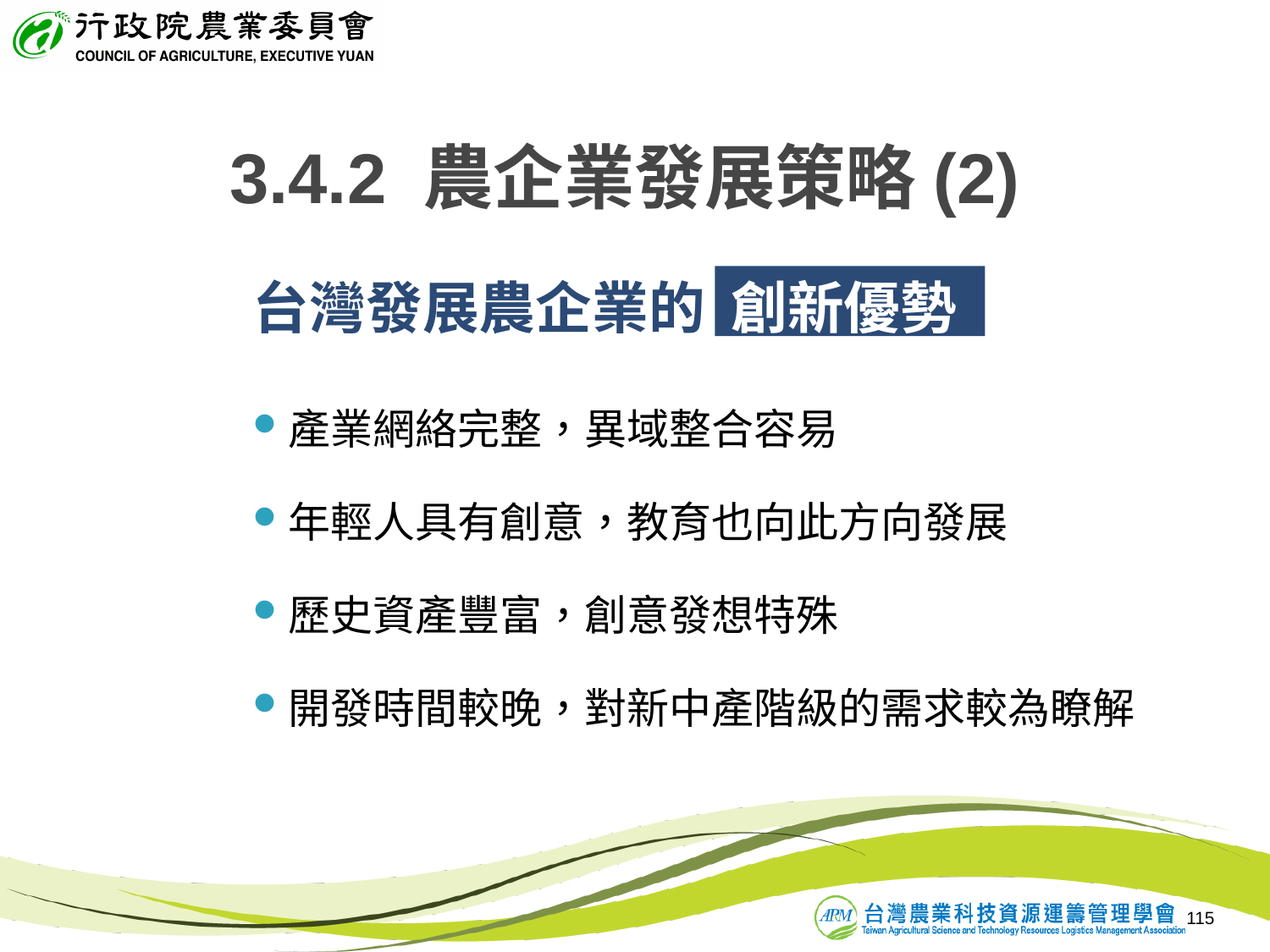

3.4.2 農企業發展策略(2)
台灣發展農企業的  創新優勢

產業網絡完整，異域整合容易
年輕人具有創意，教育也向此方向發展
歷史資產豐富，創意發想特殊
開發時間較晚，對新中產階級的需求較為瞭解
115